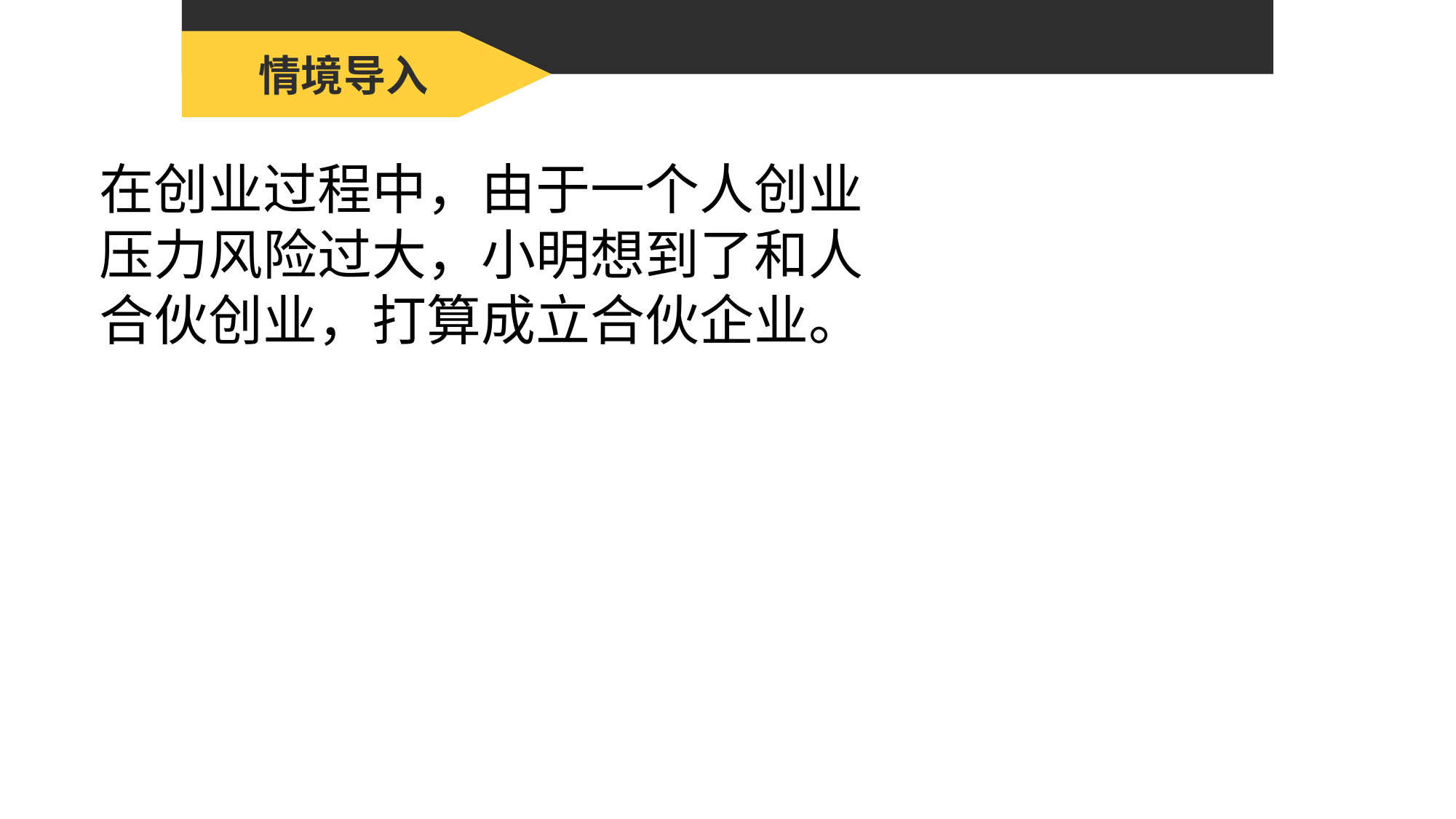

情境导入
在创业过程中，由于一个人创业压力风险过大，小明想到了和人合伙创业，打算成立合伙企业。